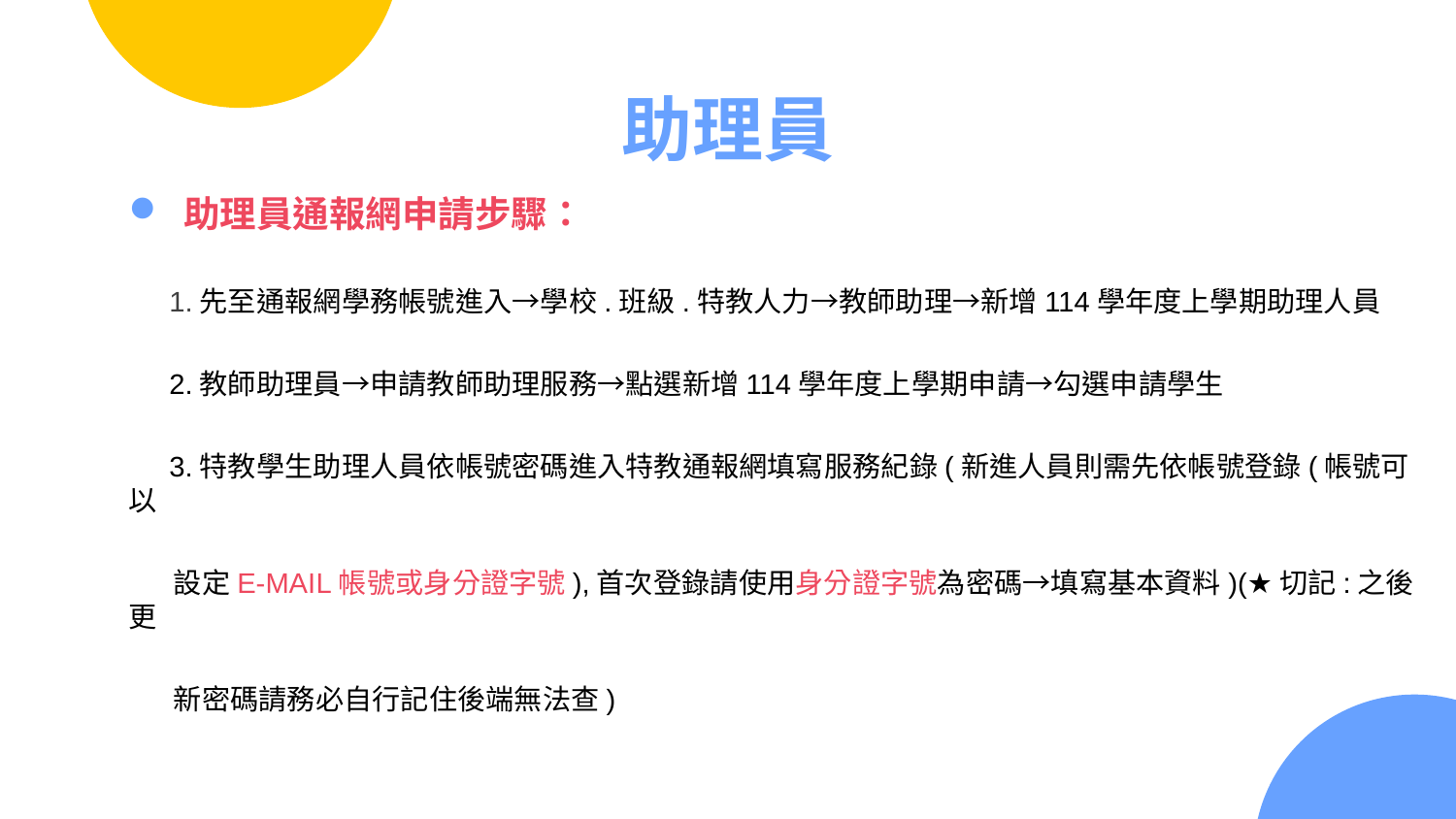

# 助理員
助理員通報網申請步驟：
     1.先至通報網學務帳號進入→學校.班級.特教人力→教師助理→新增114學年度上學期助理人員
     2.教師助理員→申請教師助理服務→點選新增114學年度上學期申請→勾選申請學生
     3.特教學生助理人員依帳號密碼進入特教通報網填寫服務紀錄(新進人員則需先依帳號登錄(帳號可以
      設定E-MAIL帳號或身分證字號),首次登錄請使用身分證字號為密碼→填寫基本資料)(★切記:之後更
      新密碼請務必自行記住後端無法查)